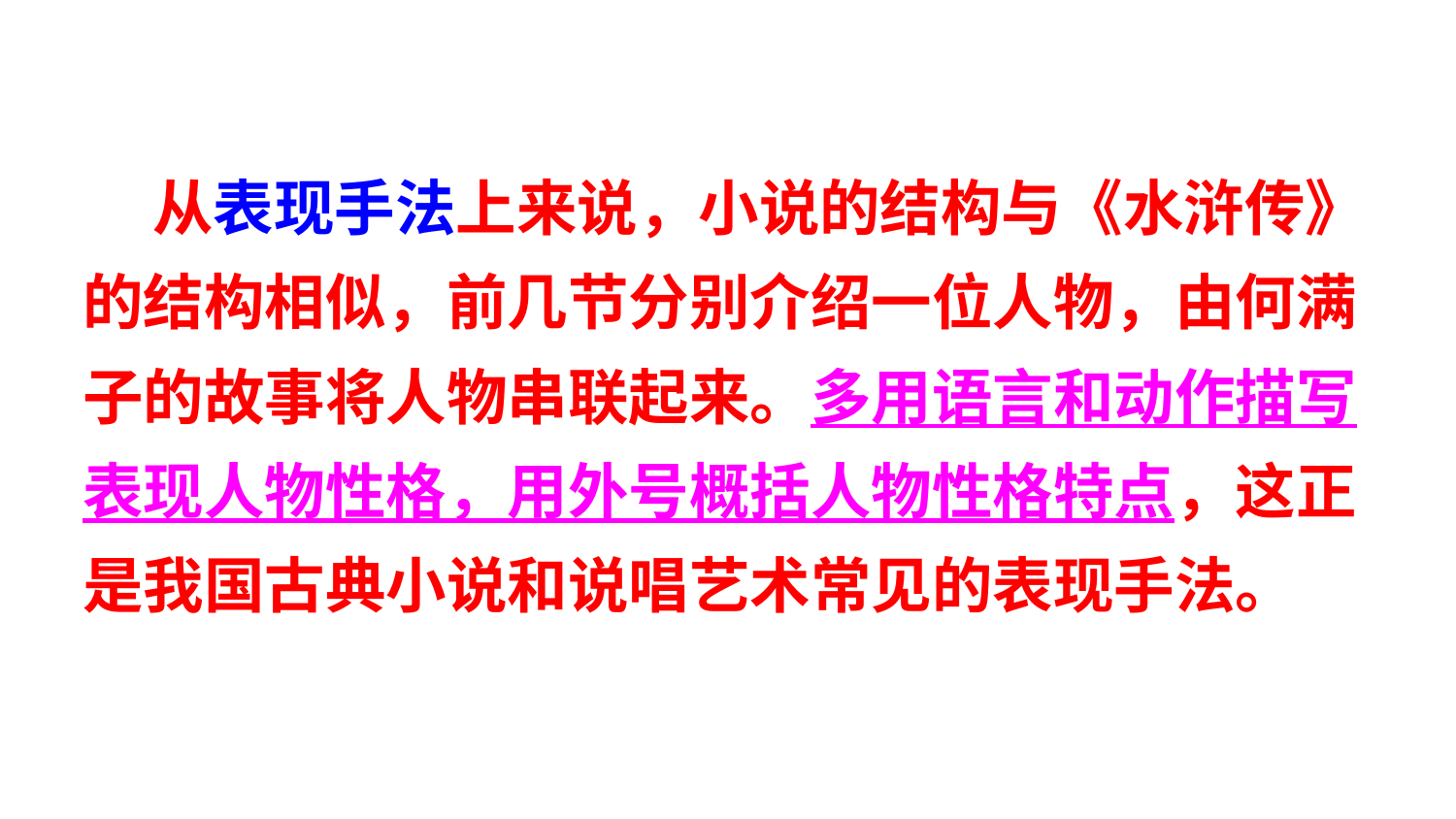

从表现手法上来说，小说的结构与《水浒传》的结构相似，前几节分别介绍一位人物，由何满子的故事将人物串联起来。多用语言和动作描写表现人物性格，用外号概括人物性格特点，这正是我国古典小说和说唱艺术常见的表现手法。